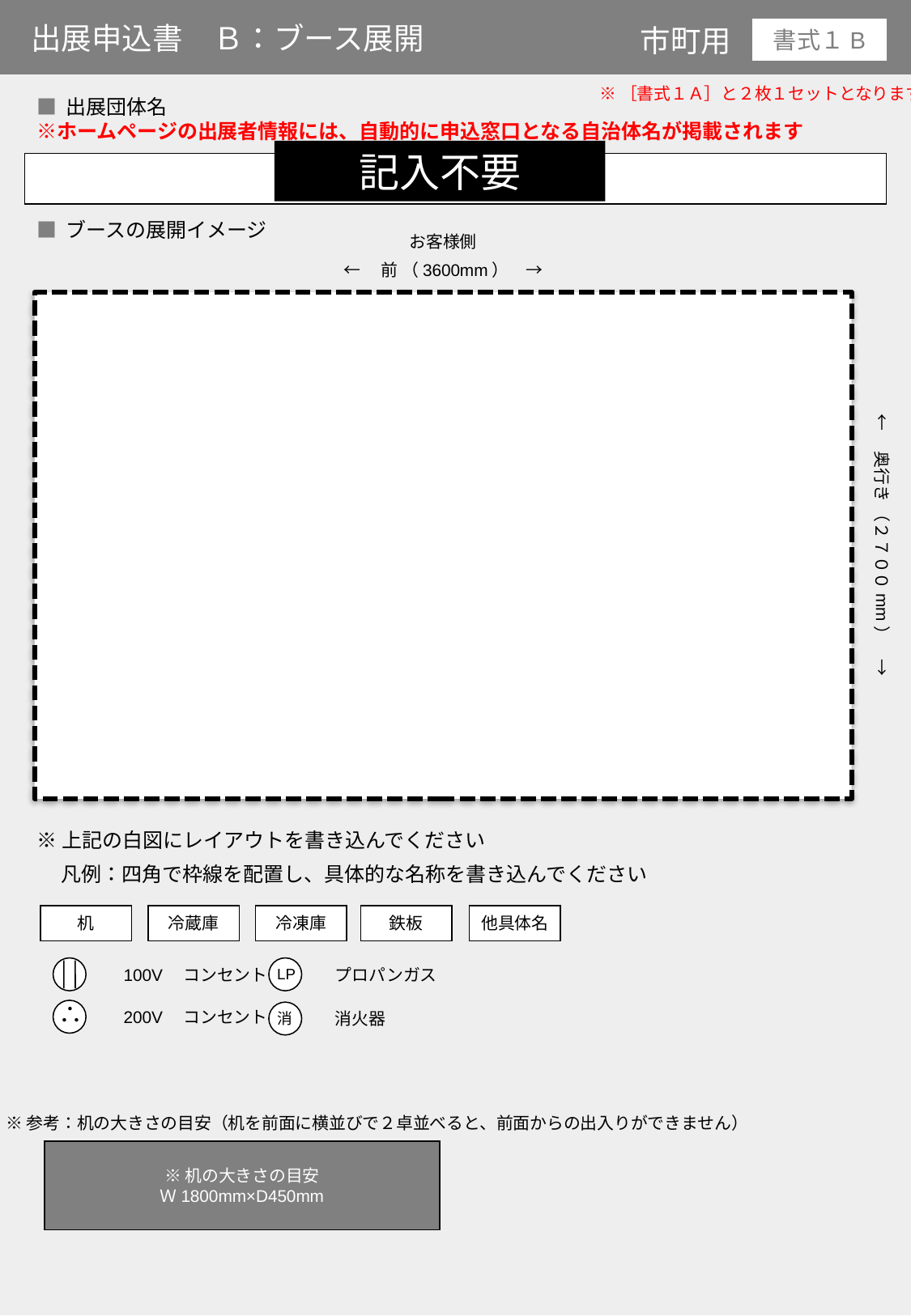

出展申込書　Ｂ：ブース展開
市町用
書式１B
※［書式１Ａ］と２枚１セットとなります
■ 出展団体名
※ホームページの出展者情報には、自動的に申込窓口となる自治体名が掲載されます
記入不要

■ ブースの展開イメージ
お客様側
←　前 （3600mm）　→

←　奥行き （２７００mm）　→
※上記の白図にレイアウトを書き込んでください
　 凡例：四角で枠線を配置し、具体的な名称を書き込んでください
机
冷蔵庫
冷凍庫
鉄板
他具体名
　　　100V　コンセント

　　　プロパンガス
LP
・
　　　200V　コンセント
　　　消火器
消
・
・
※参考：机の大きさの目安（机を前面に横並びで２卓並べると、前面からの出入りができません）
※机の大きさの目安
Ｗ1800mm×D450mm